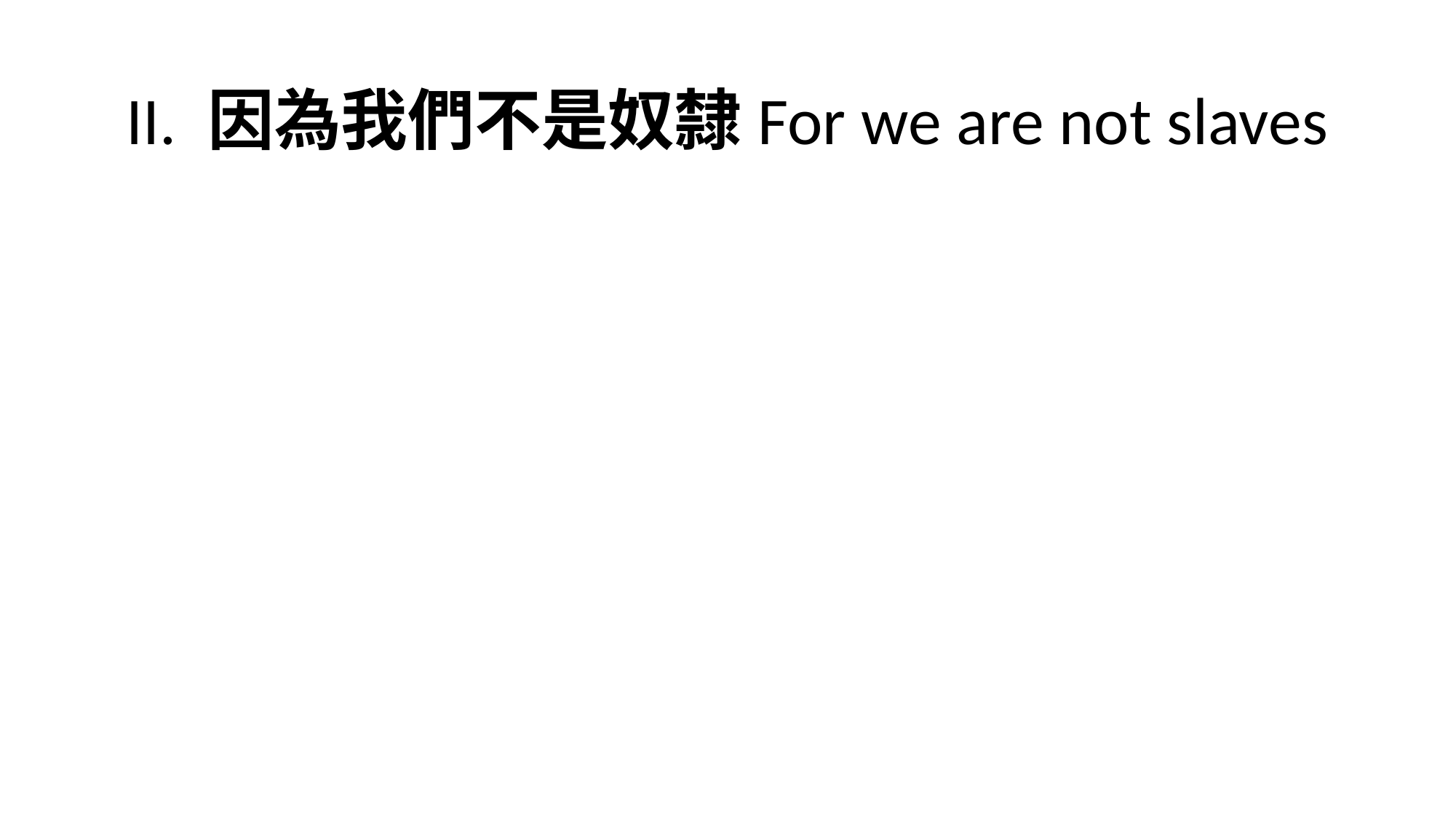

# II. 因為我們不是奴隸For we are not slaves